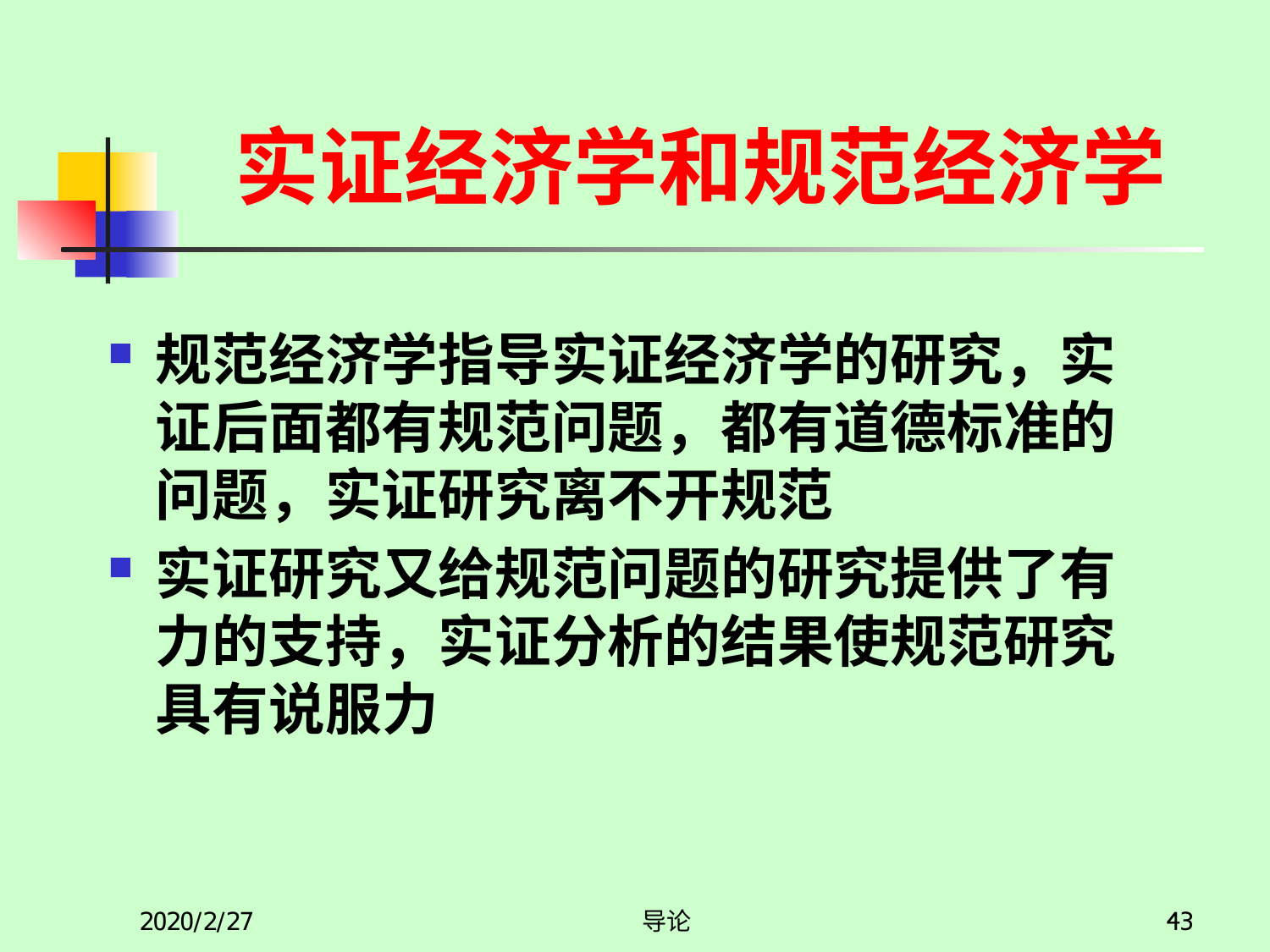

# 实证经济学和规范经济学
规范经济学指导实证经济学的研究，实证后面都有规范问题，都有道德标准的问题，实证研究离不开规范
实证研究又给规范问题的研究提供了有力的支持，实证分析的结果使规范研究具有说服力
2020/2/27
导论
43